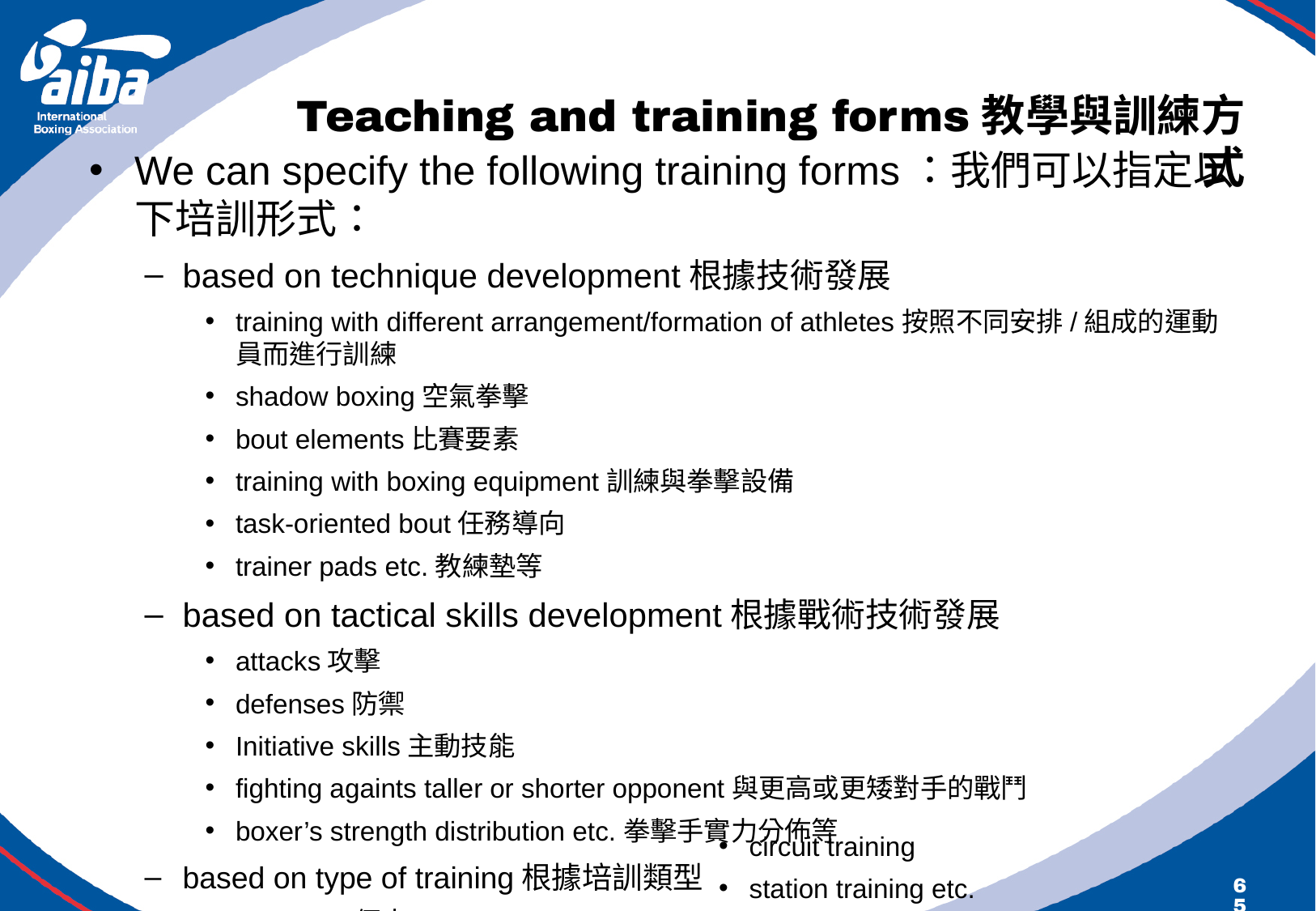

# Teaching and training forms教學與訓練方式
We can specify the following training forms：我們可以指定以下培訓形式：
based on technique development根據技術發展
training with different arrangement/formation of athletes按照不同安排/組成的運動員而進行訓練
shadow boxing空氣拳擊
bout elements比賽要素
training with boxing equipment訓練與拳擊設備
task-oriented bout任務導向
trainer pads etc.教練墊等
based on tactical skills development根據戰術技術發展
attacks攻擊
defenses防禦
Initiative skills主動技能
fighting againts taller or shorter opponent與更高或更矮對手的戰鬥
boxer’s strength distribution etc.拳擊手實力分佈等
based on type of training根據培訓類型
individual個人
high-altitude areas like mountains高海拔地區，如山脈
circuit training
station training etc.
65